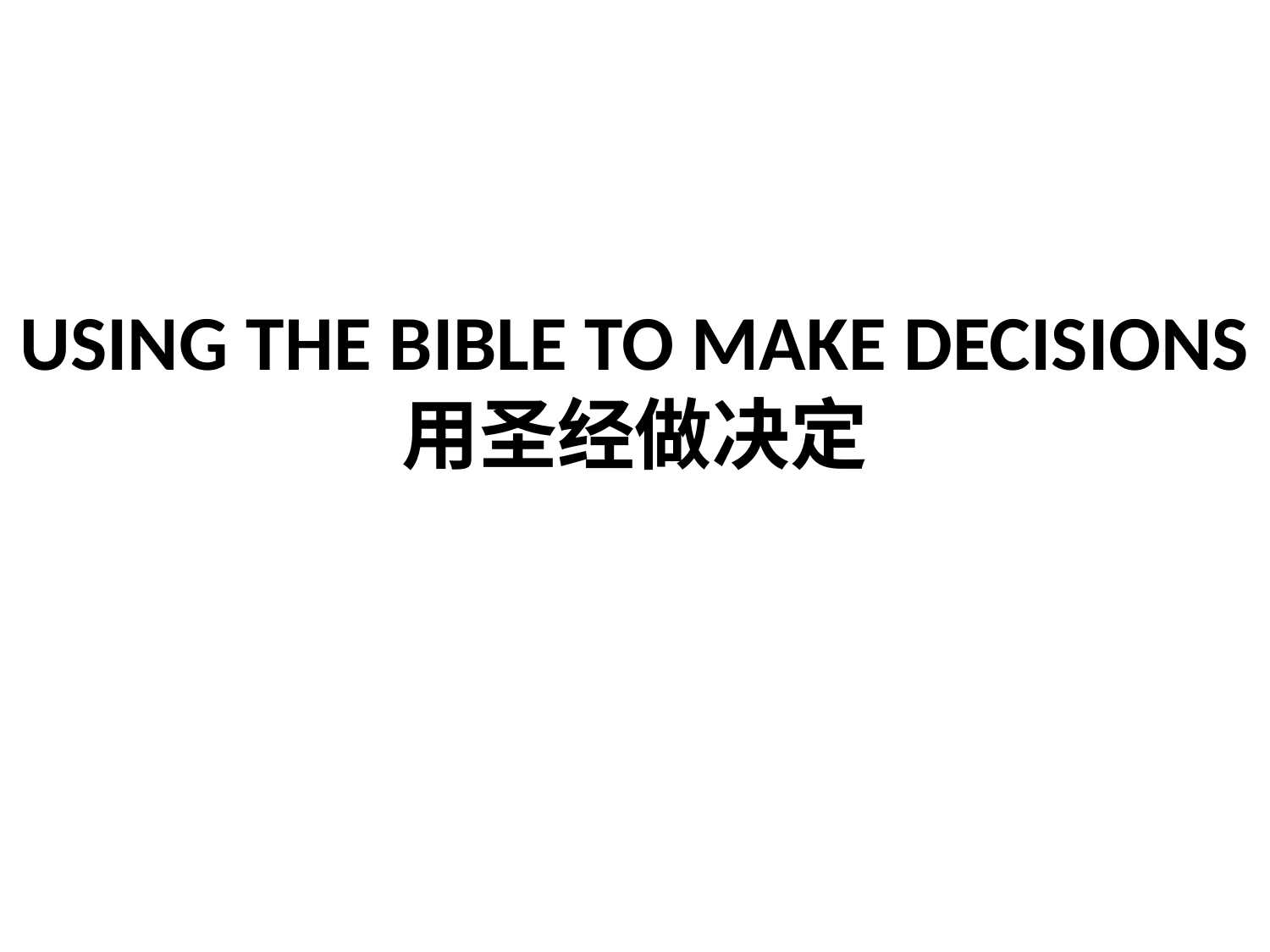

# USING THE BIBLE TO MAKE DECISIONS 用圣经做决定